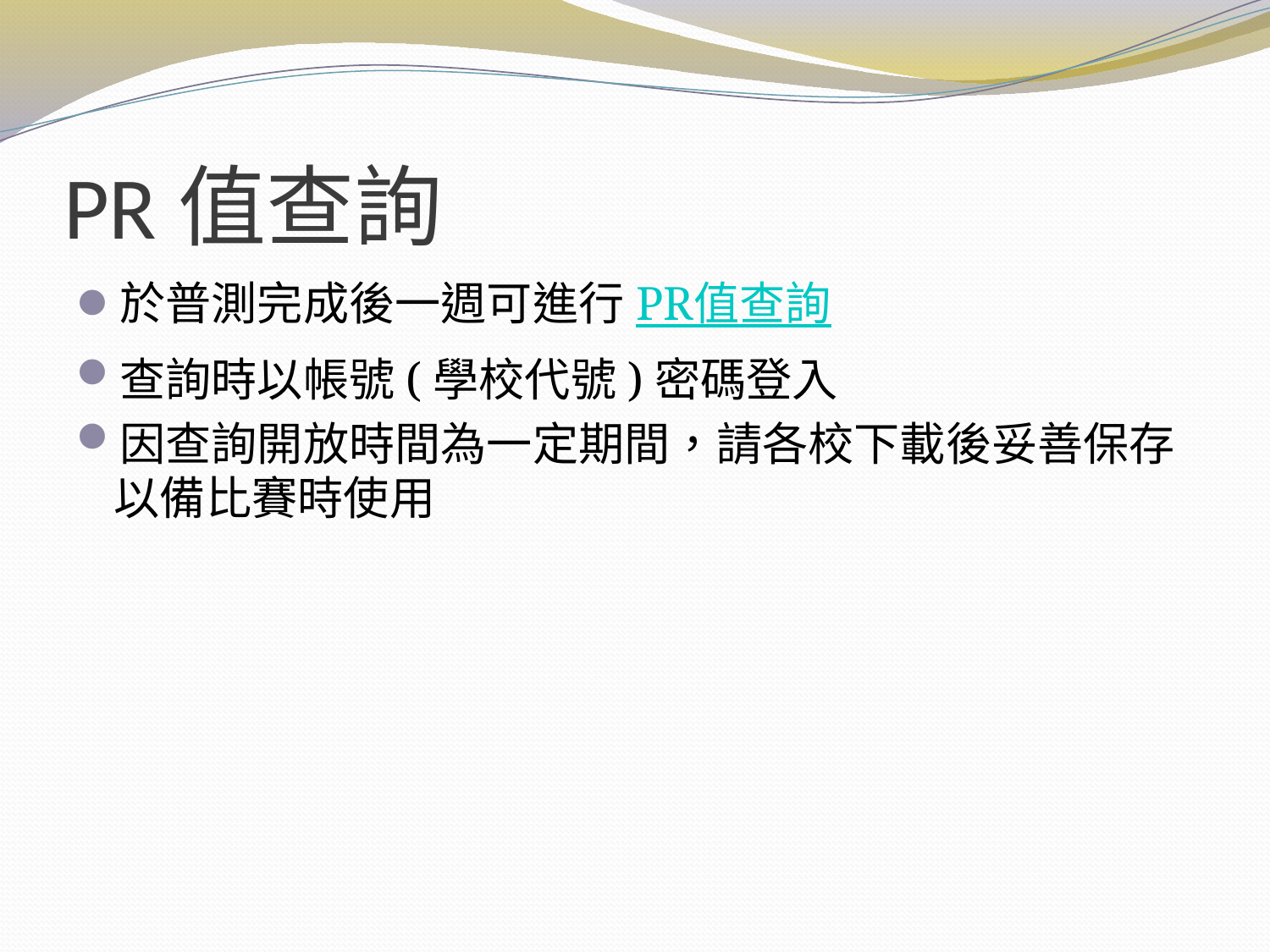

# PR值查詢
於普測完成後一週可進行PR值查詢
查詢時以帳號(學校代號)密碼登入
因查詢開放時間為一定期間，請各校下載後妥善保存以備比賽時使用